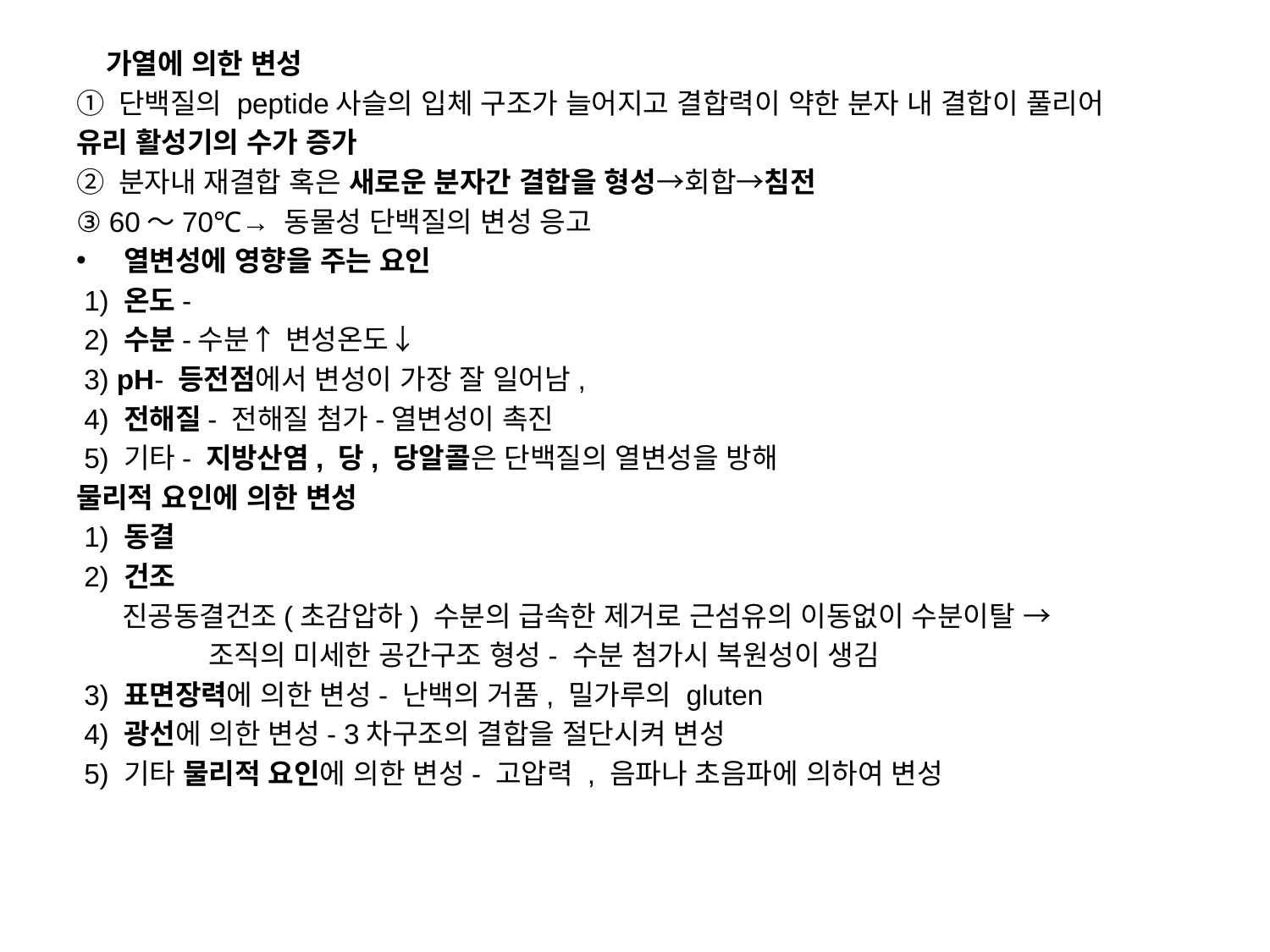

가열에 의한 변성
① 단백질의 peptide사슬의 입체 구조가 늘어지고 결합력이 약한 분자 내 결합이 풀리어
유리 활성기의 수가 증가
② 분자내 재결합 혹은 새로운 분자간 결합을 형성→회합→침전
③ 60～70℃→ 동물성 단백질의 변성 응고
열변성에 영향을 주는 요인
 1) 온도-
 2) 수분-수분↑ 변성온도↓
 3) pH- 등전점에서 변성이 가장 잘 일어남,
 4) 전해질- 전해질 첨가-열변성이 촉진
 5) 기타- 지방산염, 당, 당알콜은 단백질의 열변성을 방해
물리적 요인에 의한 변성
 1) 동결
 2) 건조
     진공동결건조(초감압하) 수분의 급속한 제거로 근섬유의 이동없이 수분이탈 →
                조직의 미세한 공간구조 형성- 수분 첨가시 복원성이 생김
 3) 표면장력에 의한 변성- 난백의 거품, 밀가루의 gluten
 4) 광선에 의한 변성- 3차구조의 결합을 절단시켜 변성
 5) 기타 물리적 요인에 의한 변성- 고압력 , 음파나 초음파에 의하여 변성